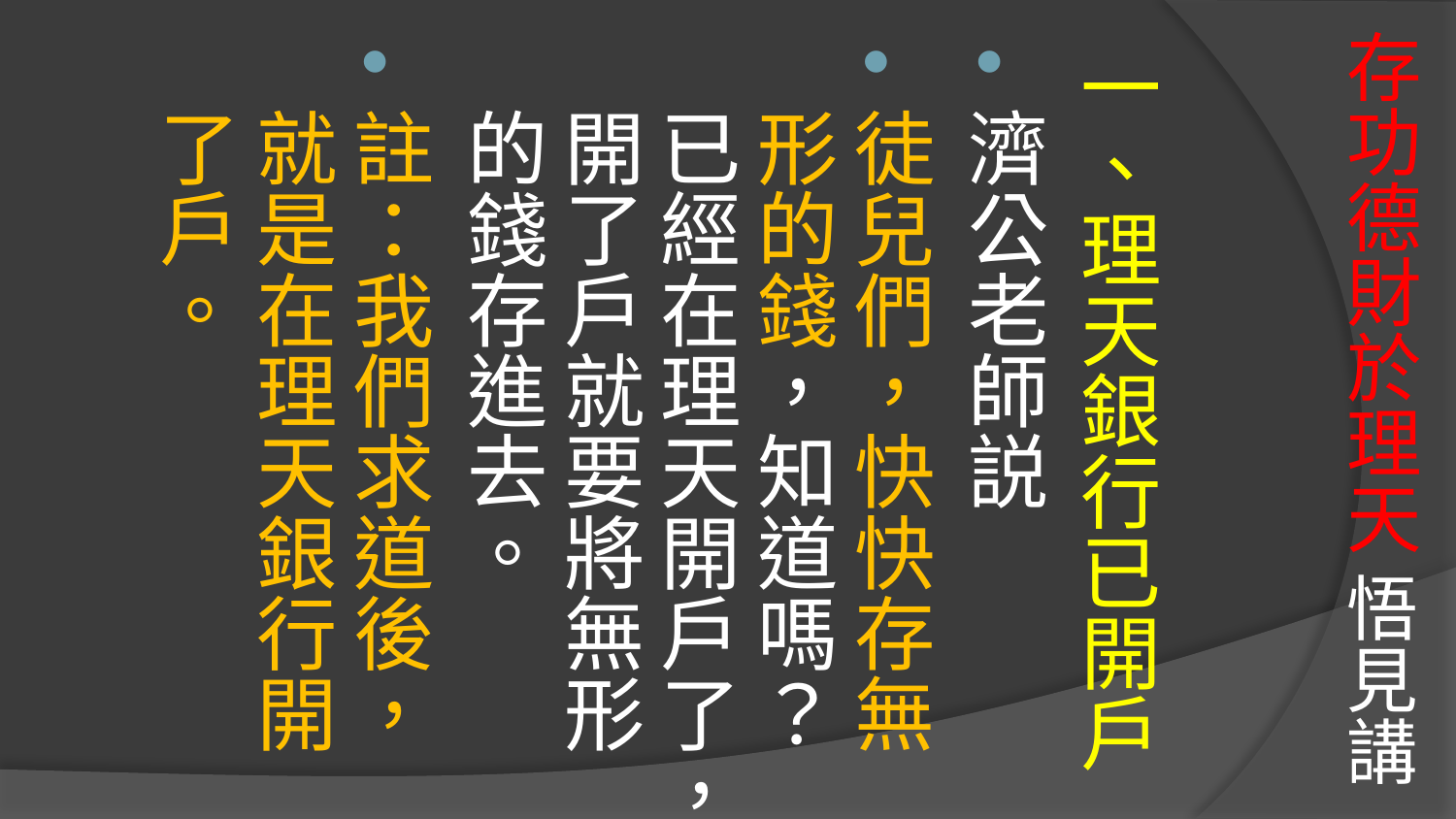

# 存功德財於理天 悟見講
一、理天銀行已開戶
濟公老師説
徒兒們，快快存無形的錢，知道嗎？已經在理天開戶了，開了戶就要將無形的錢存進去。
註：我們求道後，就是在理天銀行開了戶。